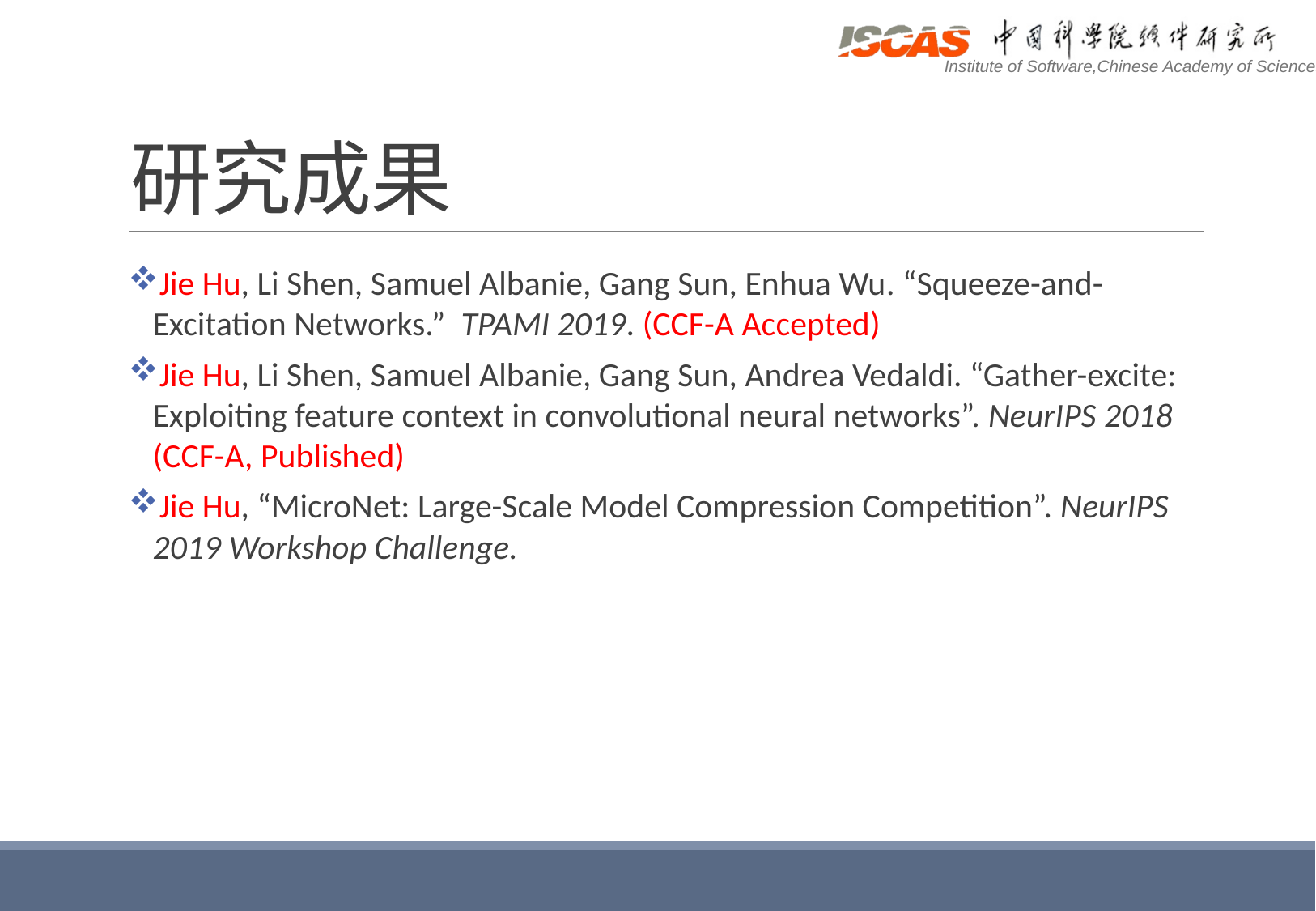

# 研究成果
Jie Hu, Li Shen, Samuel Albanie, Gang Sun, Enhua Wu. “Squeeze-and-Excitation Networks.”  TPAMI 2019. (CCF-A Accepted)
Jie Hu, Li Shen, Samuel Albanie, Gang Sun, Andrea Vedaldi. “Gather-excite: Exploiting feature context in convolutional neural networks”. NeurIPS 2018 (CCF-A, Published)
Jie Hu, “MicroNet: Large-Scale Model Compression Competition”. NeurIPS 2019 Workshop Challenge.